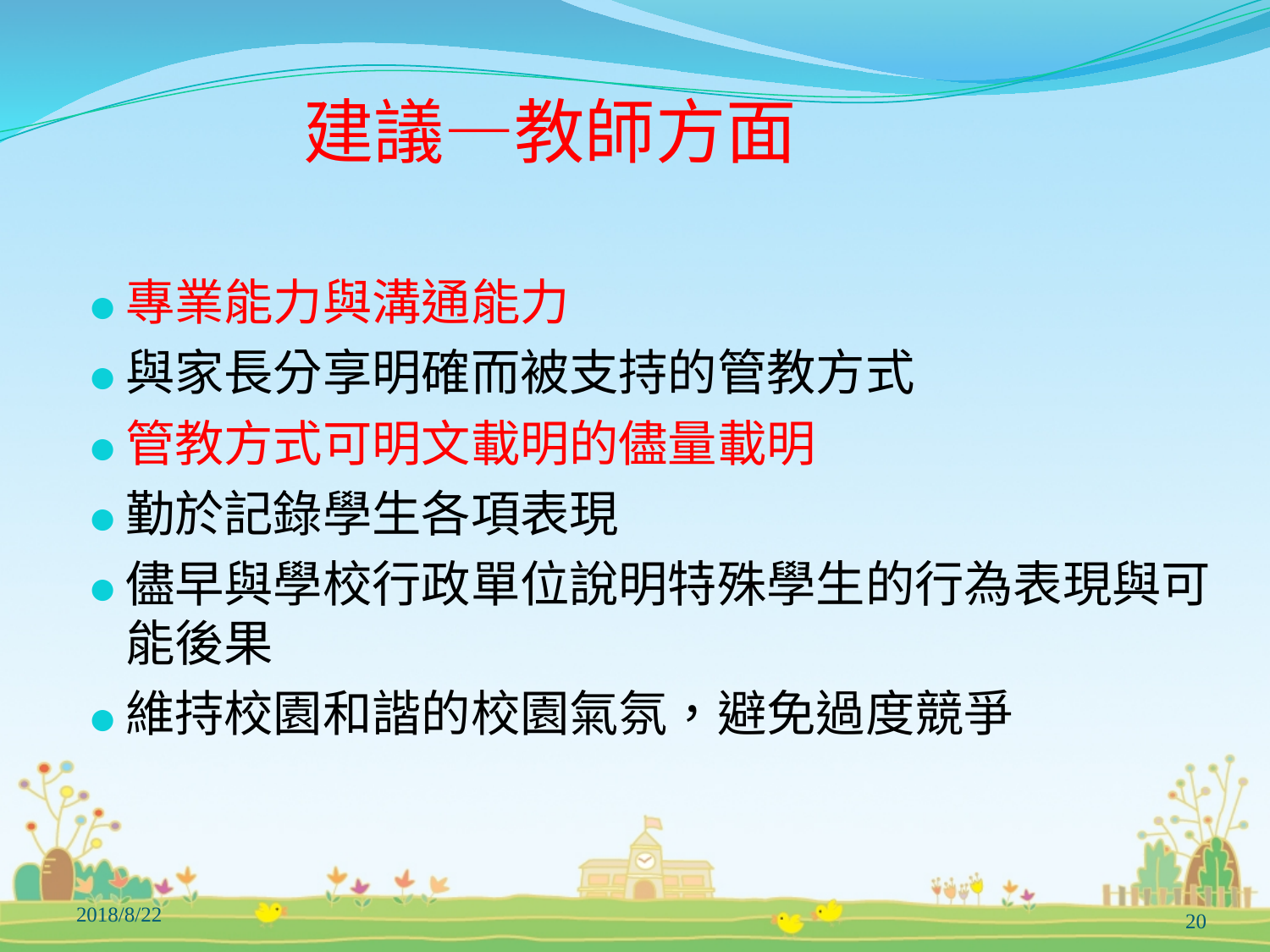

# 建議—教師方面
專業能力與溝通能力
與家長分享明確而被支持的管教方式
管教方式可明文載明的儘量載明
勤於記錄學生各項表現
儘早與學校行政單位說明特殊學生的行為表現與可能後果
維持校園和諧的校園氣氛，避免過度競爭
2018/8/22
20